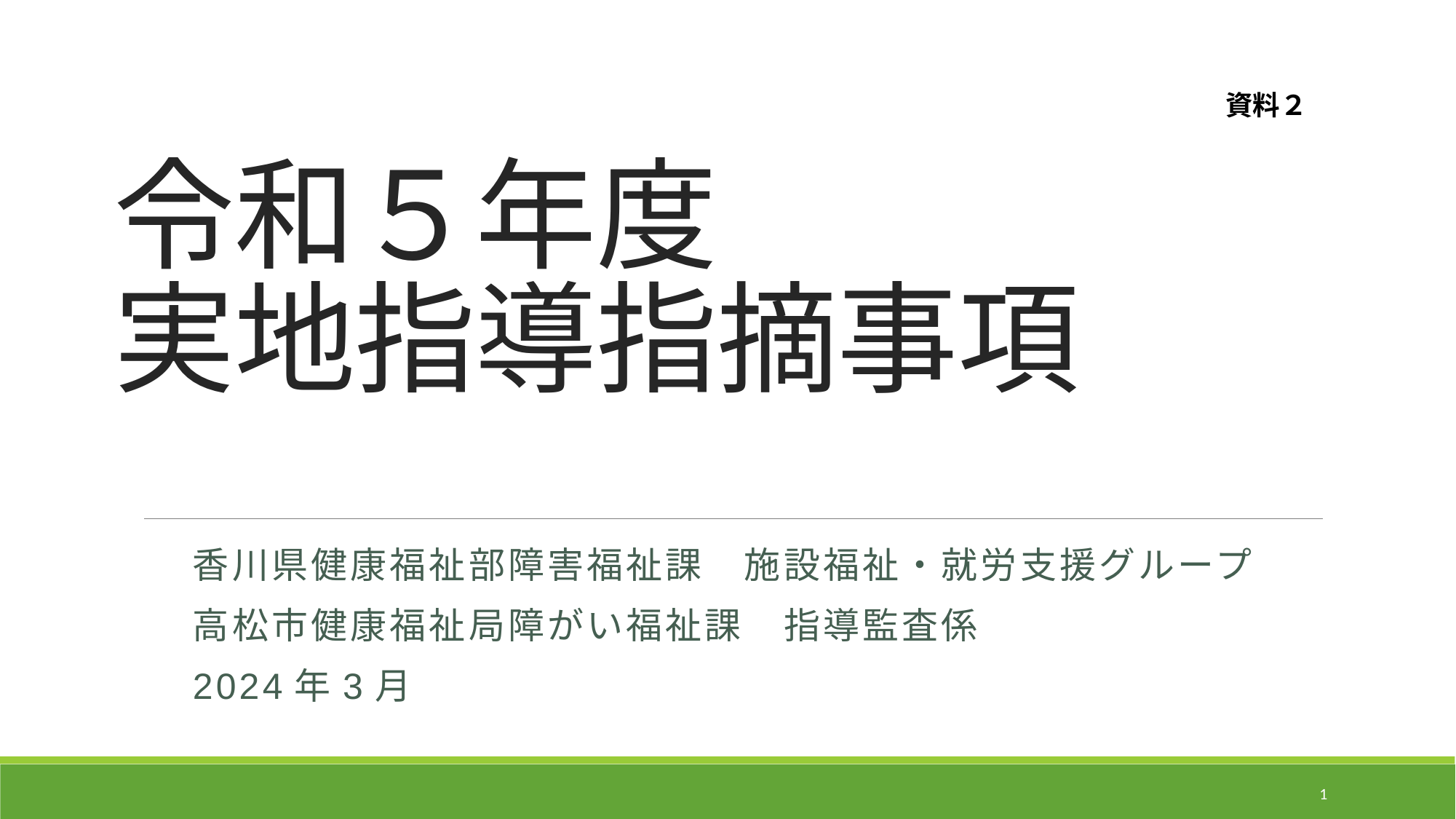

資料２
# 令和５年度 実地指導指摘事項
香川県健康福祉部障害福祉課　施設福祉・就労支援グループ
高松市健康福祉局障がい福祉課　指導監査係
2024年3月
1